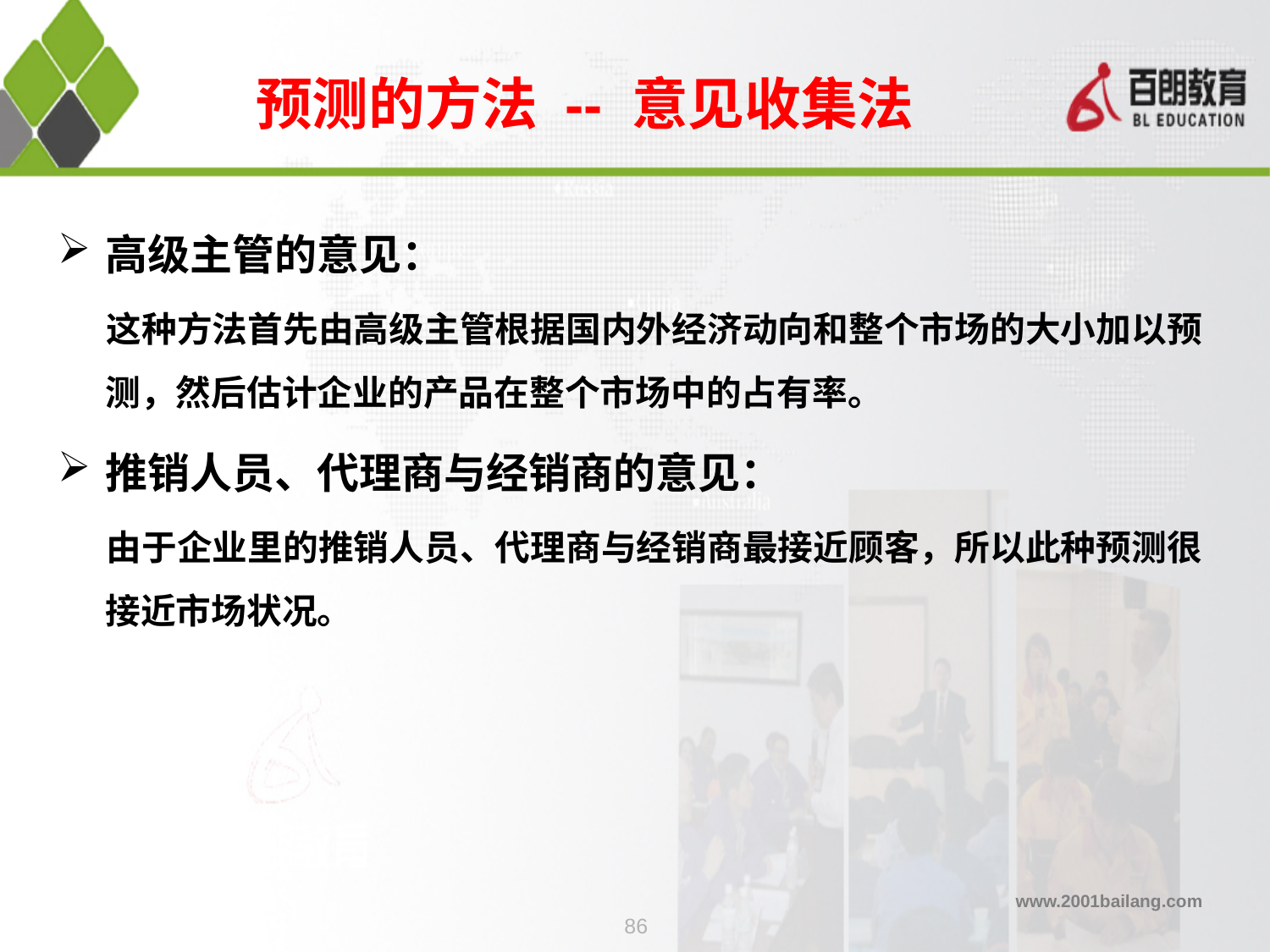

# 预测的方法 -- 意见收集法
高级主管的意见：
     这种方法首先由高级主管根据国内外经济动向和整个市场的大小加以预测，然后估计企业的产品在整个市场中的占有率。
推销人员、代理商与经销商的意见：
     由于企业里的推销人员、代理商与经销商最接近顾客，所以此种预测很接近市场状况。
86